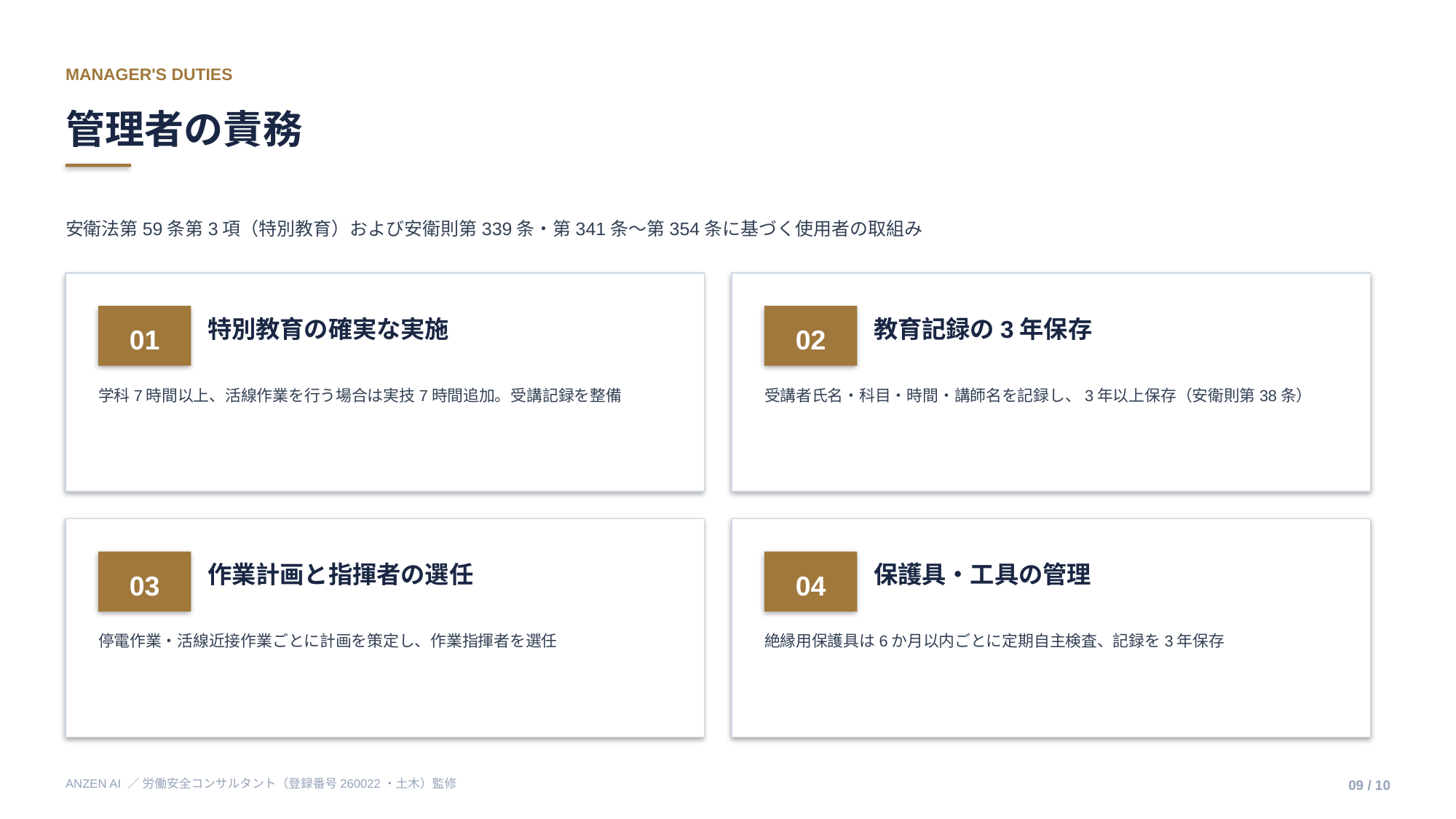

MANAGER'S DUTIES
管理者の責務

安衛法第59条第3項（特別教育）および安衛則第339条・第341条〜第354条に基づく使用者の取組み

01

02
特別教育の確実な実施
教育記録の3年保存
学科7時間以上、活線作業を行う場合は実技7時間追加。受講記録を整備
受講者氏名・科目・時間・講師名を記録し、3年以上保存（安衛則第38条）

03

04
作業計画と指揮者の選任
保護具・工具の管理
停電作業・活線近接作業ごとに計画を策定し、作業指揮者を選任
絶縁用保護具は6か月以内ごとに定期自主検査、記録を3年保存
ANZEN AI ／ 労働安全コンサルタント（登録番号260022・土木）監修
09 / 10